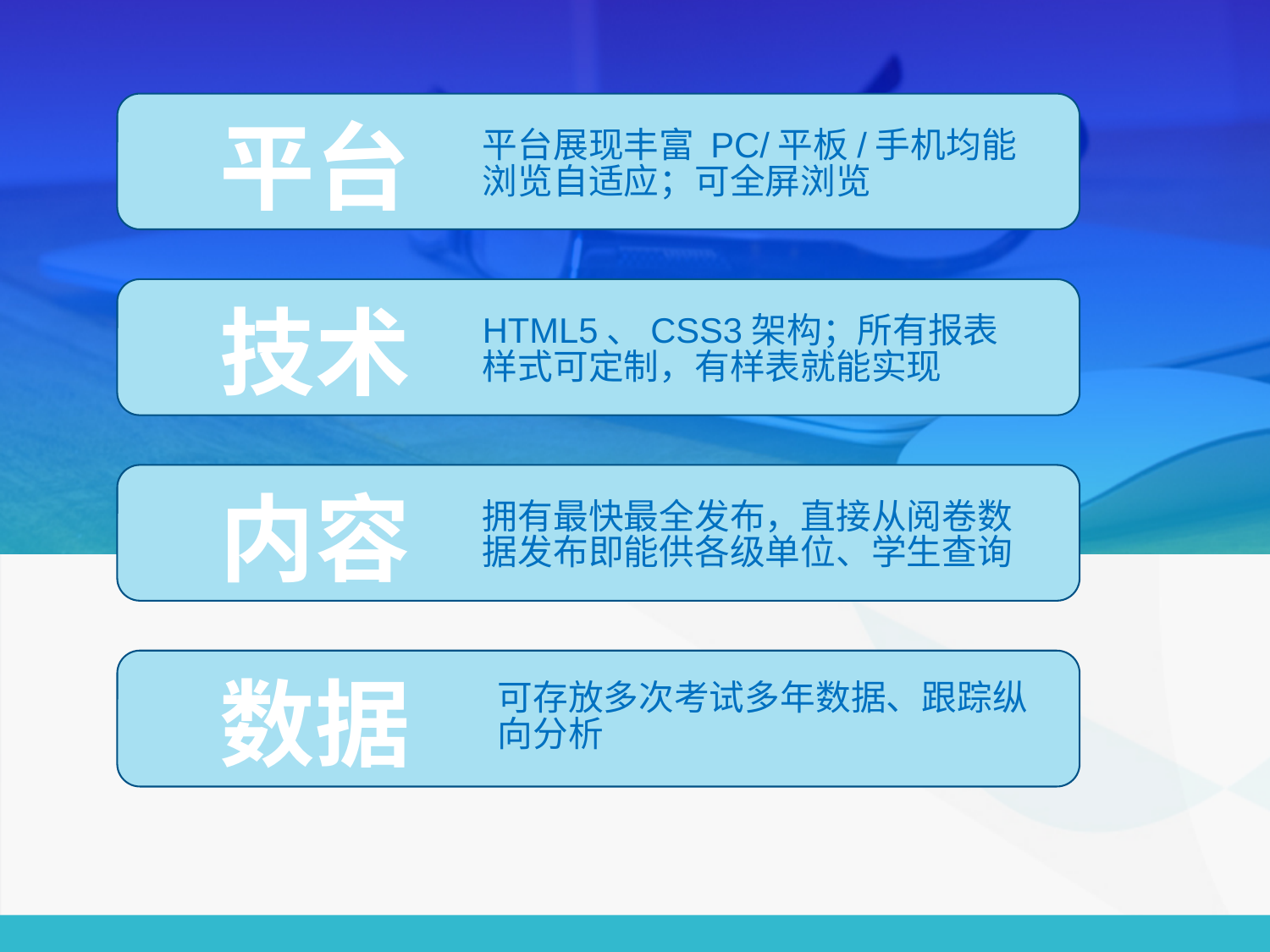

平台
平台展现丰富 PC/平板/手机均能浏览自适应；可全屏浏览

技术
HTML5、CSS3架构；所有报表样式可定制，有样表就能实现

内容
拥有最快最全发布，直接从阅卷数据发布即能供各级单位、学生查询

数据
可存放多次考试多年数据、跟踪纵向分析